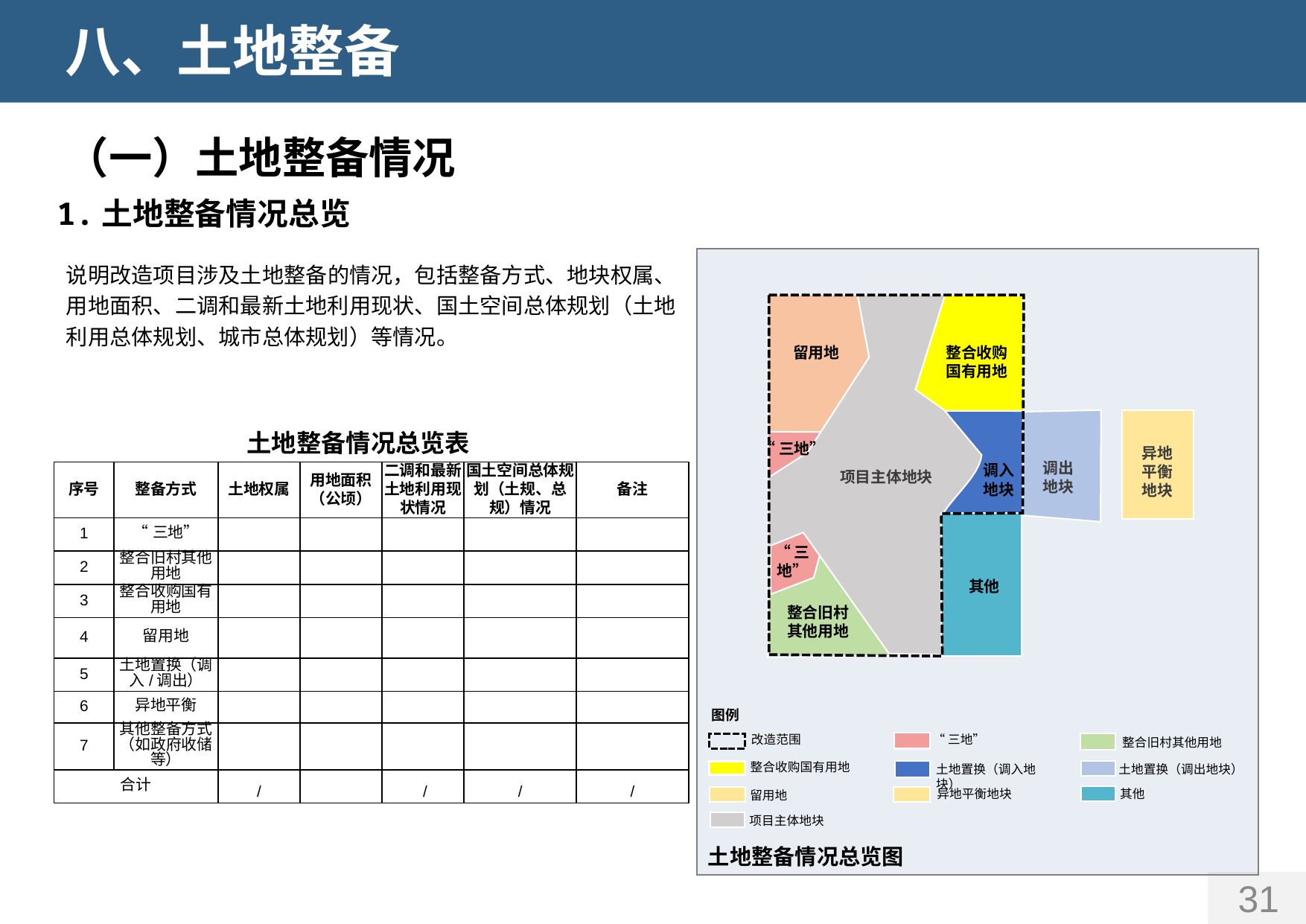

八、土地整备
（一）土地整备情况
1.土地整备情况总览

说明改造项目涉及土地整备的情况，包括整备方式、地块权属、用地面积、二调和最新土地利用现状、国土空间总体规划（土地利用总体规划、城市总体规划）等情况。

留用地
整合收购国有用地
土地整备情况总览表

“三地”

异地平衡地块
项目主体地块
调出地块
| 序号 | 整备方式 | 土地权属 | 用地面积 （公顷） | 二调和最新土地利用现状情况 | 国土空间总体规划（土规、总规）情况 | 备注 |
| --- | --- | --- | --- | --- | --- | --- |
| 1 | “三地” |  |  |  |  |  |
| 2 | 整合旧村其他用地 |  |  |  |  |  |
| 3 | 整合收购国有用地 |  |  |  |  |  |
| 4 | 留用地 |  |  |  |  |  |
| 5 | 土地置换（调入/调出） |  |  |  |  |  |
| 6 | 异地平衡 |  |  |  |  |  |
| 7 | 其他整备方式（如政府收储等） |  |  |  |  |  |
| 合计 |  | / |  | / | / | / |
调入地块

“三地”
其他
整合旧村其他用地
图例
改造范围
“三地”
整合旧村其他用地

整合收购国有用地
土地置换（调入地块）

异地平衡地块
留用地

土地置换（调出地块）
其他

项目主体地块

土地整备情况总览图
31